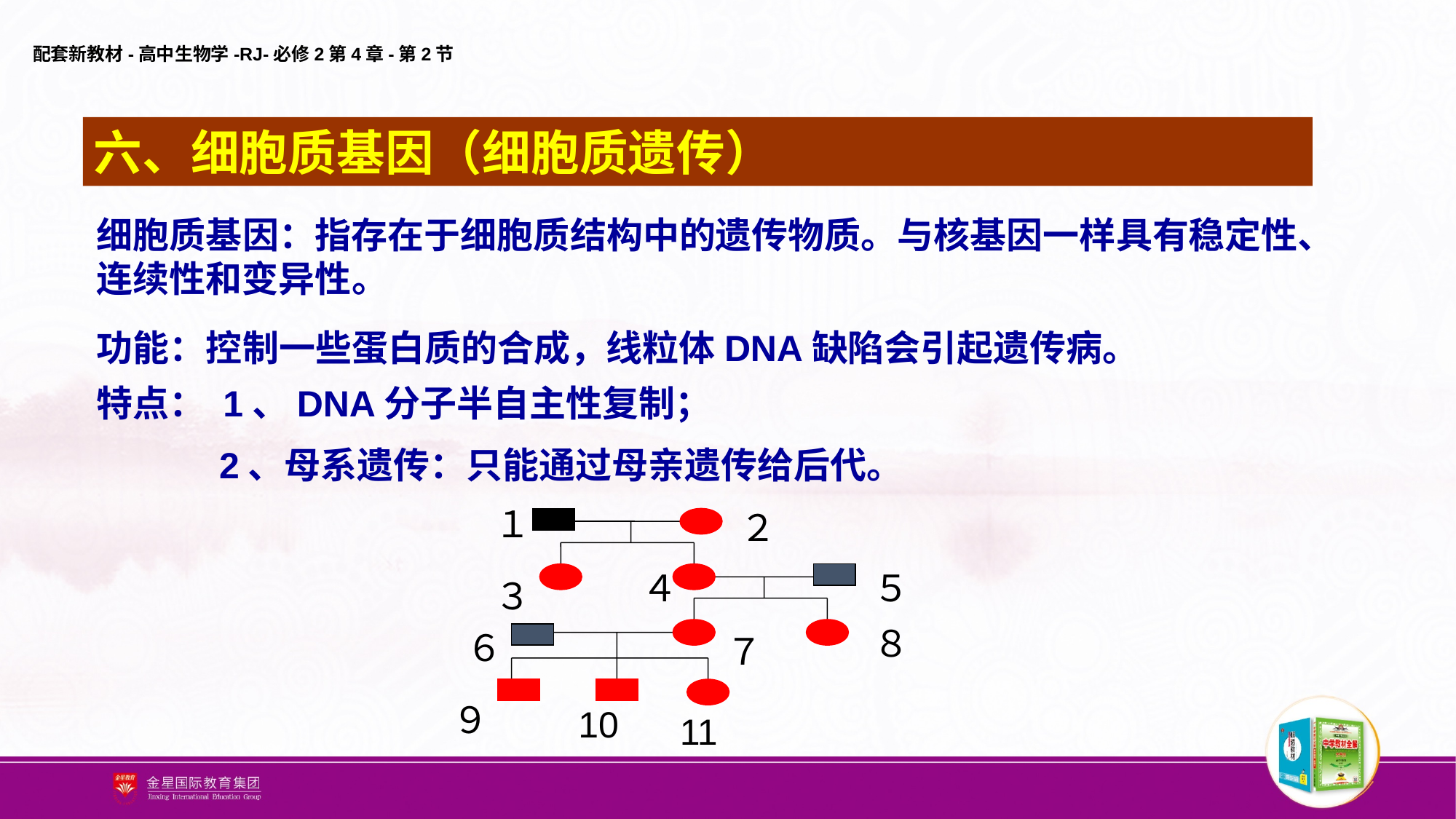

六、细胞质基因（细胞质遗传）
细胞质基因：指存在于细胞质结构中的遗传物质。与核基因一样具有稳定性、连续性和变异性。
功能：控制一些蛋白质的合成，线粒体DNA缺陷会引起遗传病。
特点： 1、DNA分子半自主性复制；
            2、母系遗传：只能通过母亲遗传给后代。
１
２

４
５
３
８
６
７
９
10
11